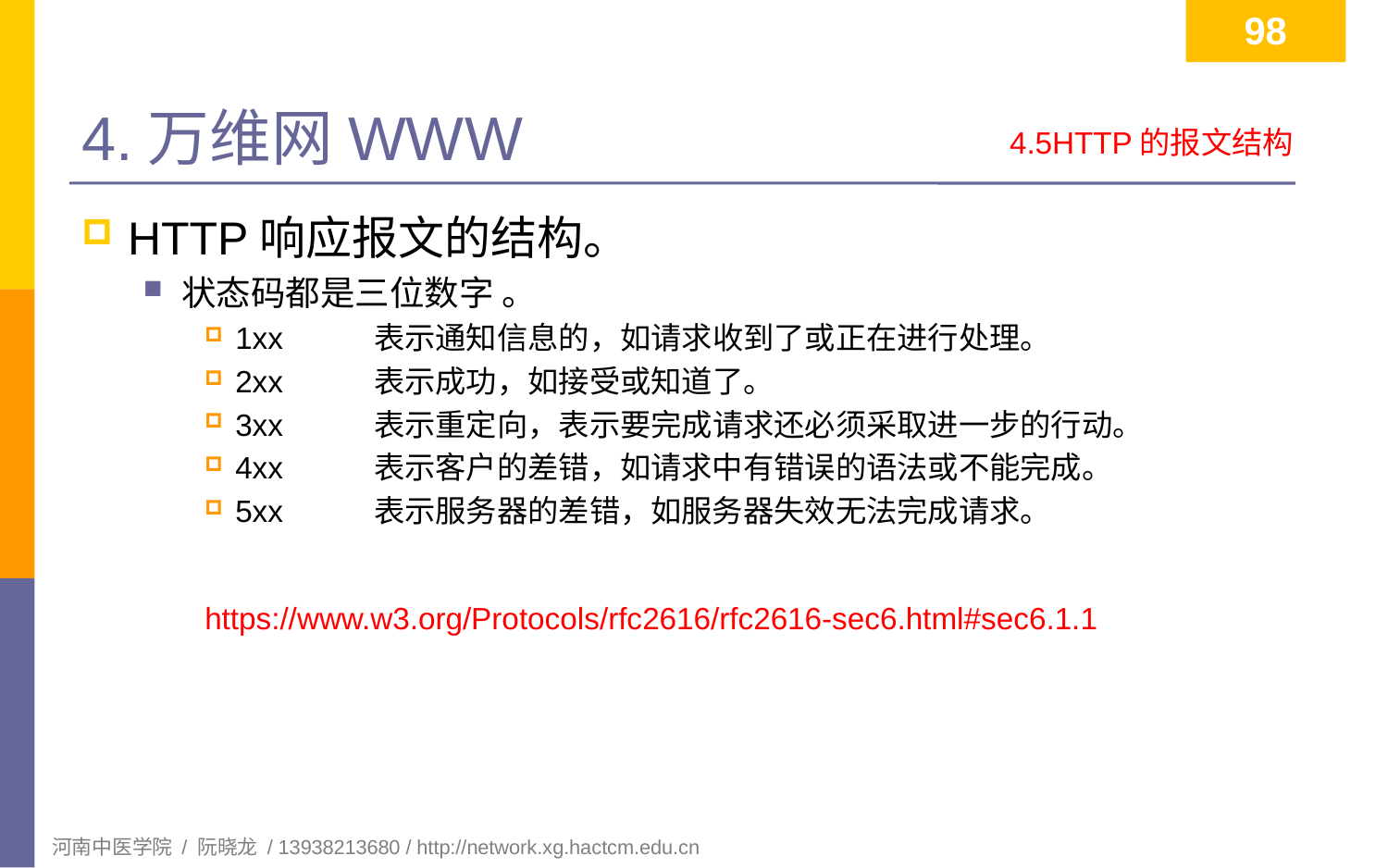

98
# 4.万维网WWW
4.5HTTP的报文结构
HTTP响应报文的结构。
状态码都是三位数字 。
1xx	表示通知信息的，如请求收到了或正在进行处理。
2xx	表示成功，如接受或知道了。
3xx	表示重定向，表示要完成请求还必须采取进一步的行动。
4xx	表示客户的差错，如请求中有错误的语法或不能完成。
5xx	表示服务器的差错，如服务器失效无法完成请求。

https://www.w3.org/Protocols/rfc2616/rfc2616-sec6.html#sec6.1.1